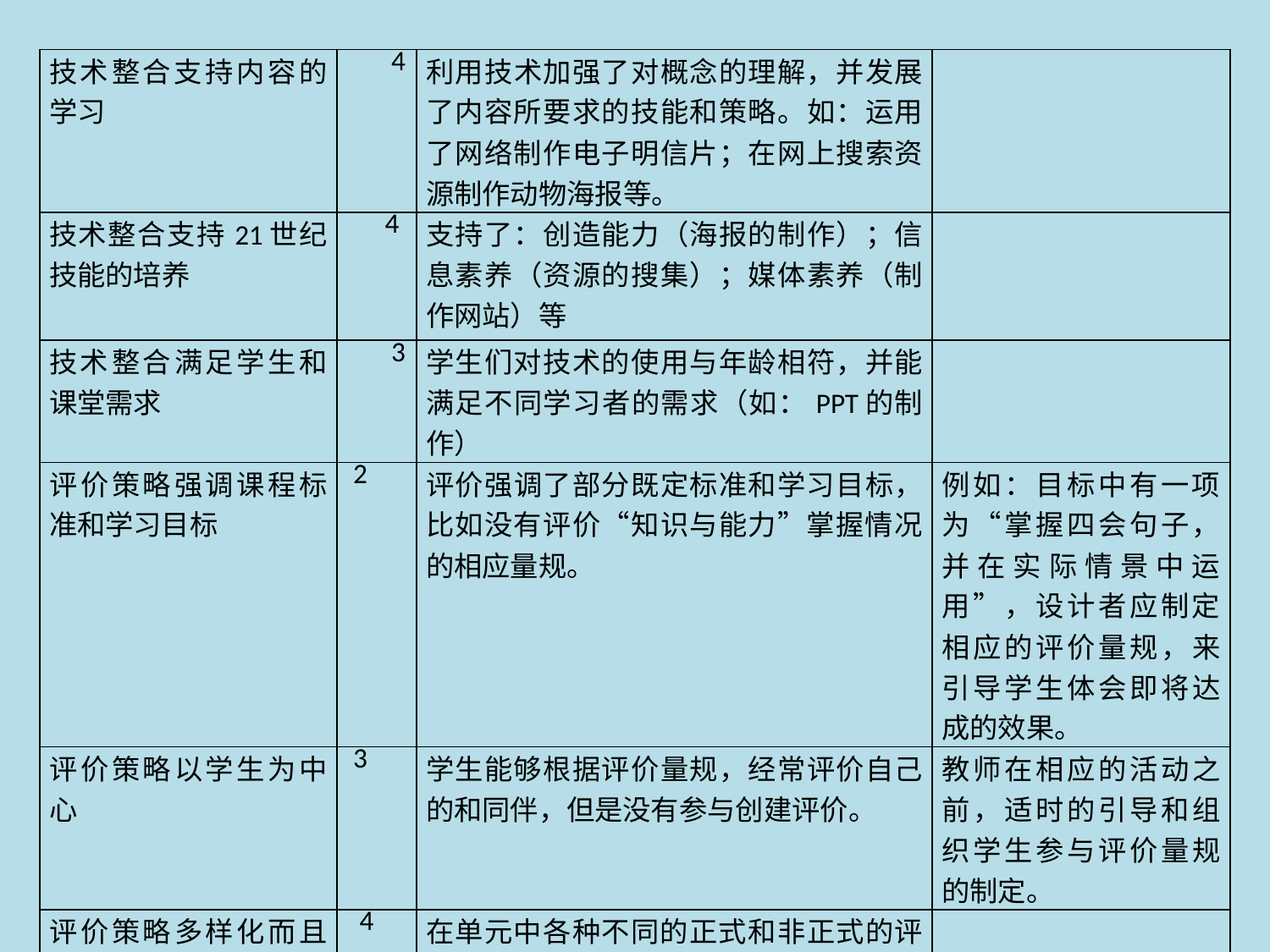

| 技术整合支持内容的学习 | 4 | 利用技术加强了对概念的理解，并发展了内容所要求的技能和策略。如：运用了网络制作电子明信片；在网上搜索资源制作动物海报等。 |  |
| --- | --- | --- | --- |
| 技术整合支持21世纪技能的培养 | 4 | 支持了：创造能力（海报的制作）；信息素养（资源的搜集）；媒体素养（制作网站）等 |  |
| 技术整合满足学生和课堂需求 | 3 | 学生们对技术的使用与年龄相符，并能满足不同学习者的需求（如：PPT的制作） |  |
| 评价策略强调课程标准和学习目标 | 2 | 评价强调了部分既定标准和学习目标，比如没有评价“知识与能力”掌握情况的相应量规。 | 例如：目标中有一项为“掌握四会句子，并在实际情景中运用”，设计者应制定相应的评价量规，来引导学生体会即将达成的效果。 |
| 评价策略以学生为中心 | 3 | 学生能够根据评价量规，经常评价自己的和同伴，但是没有参与创建评价。 | 教师在相应的活动之前，适时的引导和组织学生参与评价量规的制定。 |
| 评价策略多样化而且有持续 | 4 | 在单元中各种不同的正式和非正式的评价方法被用于整个教学周期，能满足所有五个评价目标。 |  |